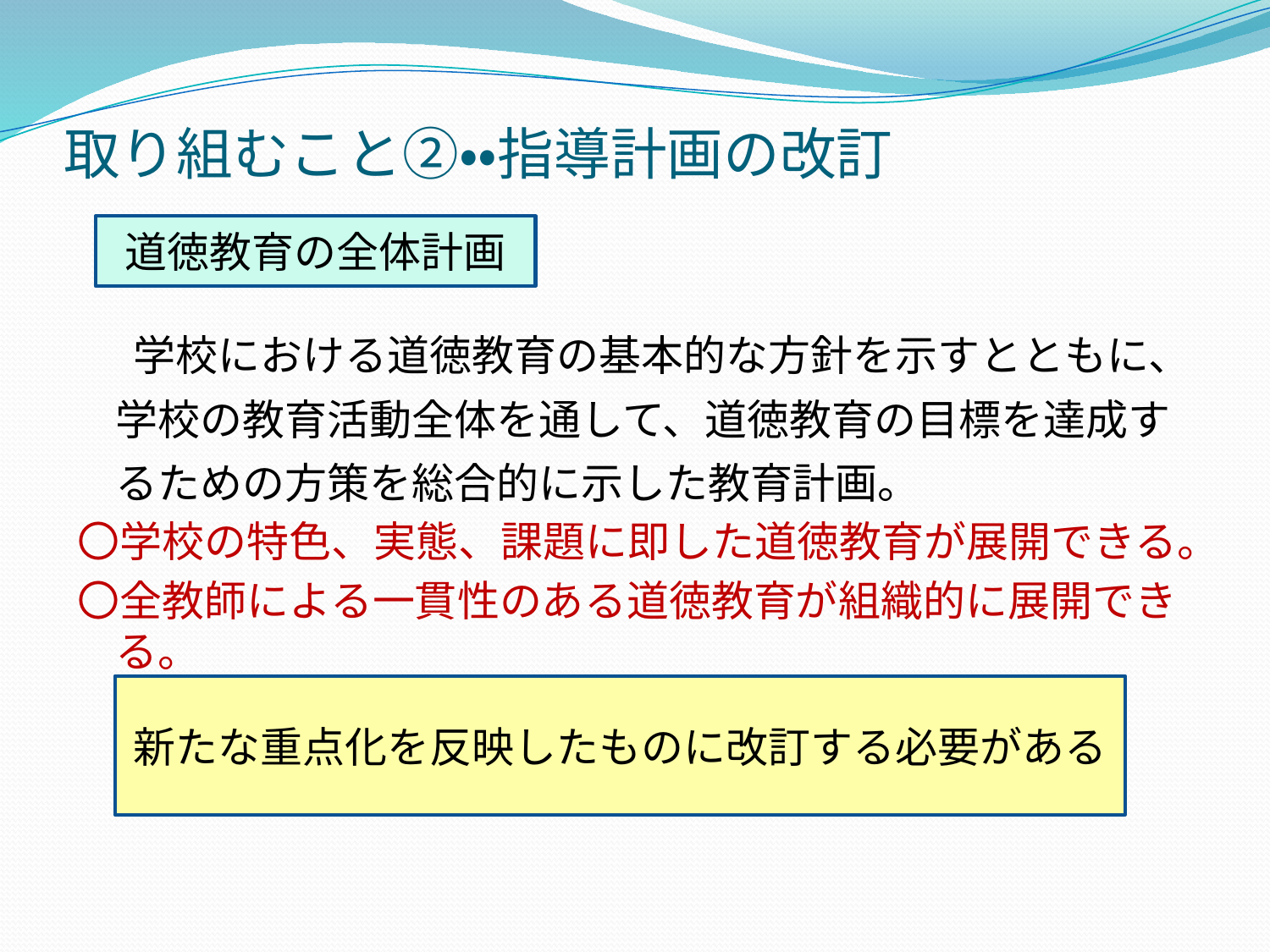

# 取り組むこと②・・指導計画の改訂
道徳教育の全体計画

　 学校における道徳教育の基本的な方針を示すとともに、学校の教育活動全体を通して、道徳教育の目標を達成するための方策を総合的に示した教育計画。
〇学校の特色、実態、課題に即した道徳教育が展開できる。
〇全教師による一貫性のある道徳教育が組織的に展開できる。
新たな重点化を反映したものに改訂する必要がある